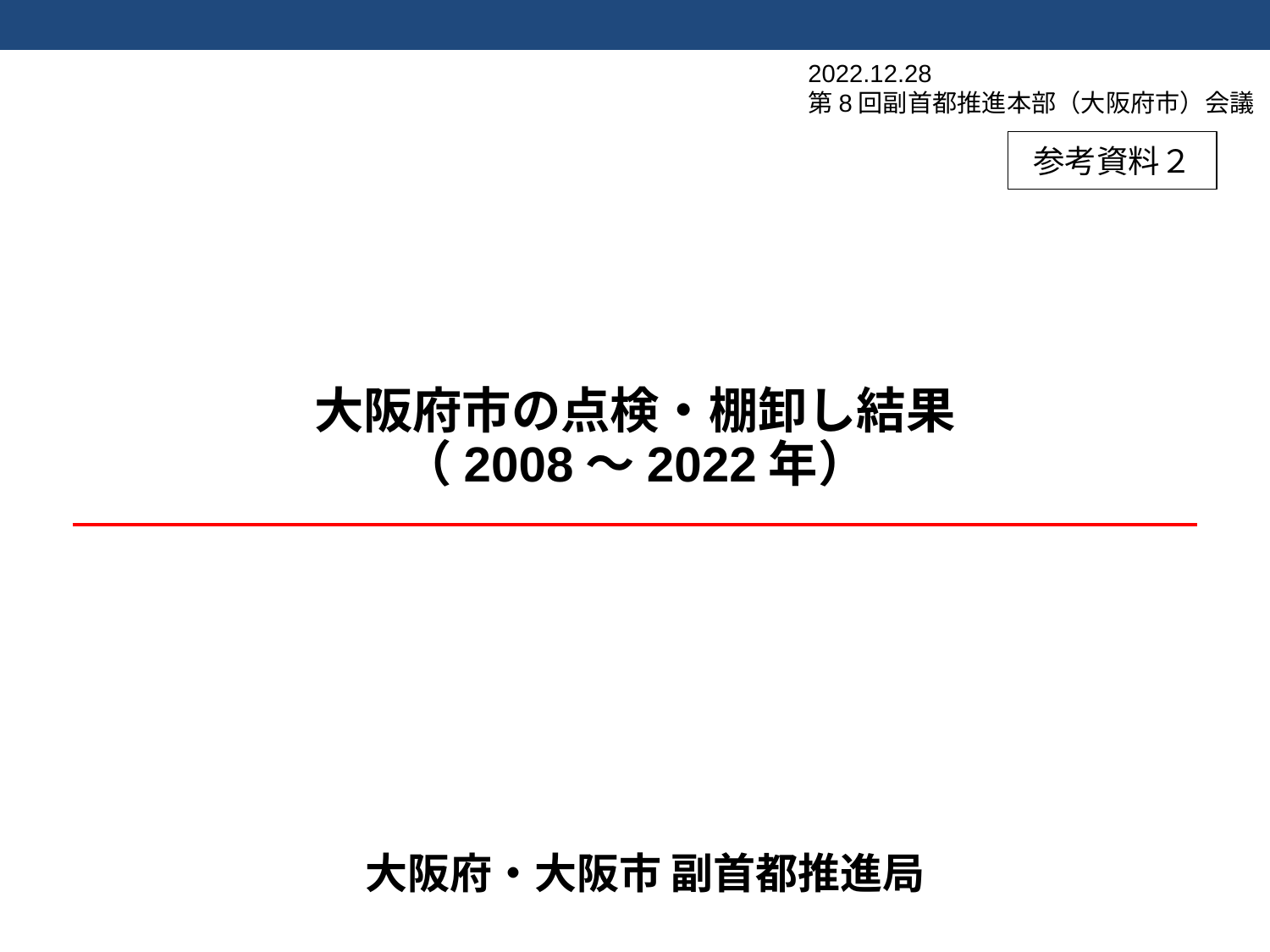

2022.12.28
第8回副首都推進本部（大阪府市）会議
参考資料２
大阪府市の点検・棚卸し結果
（2008～2022年）
大阪府・大阪市 副首都推進局